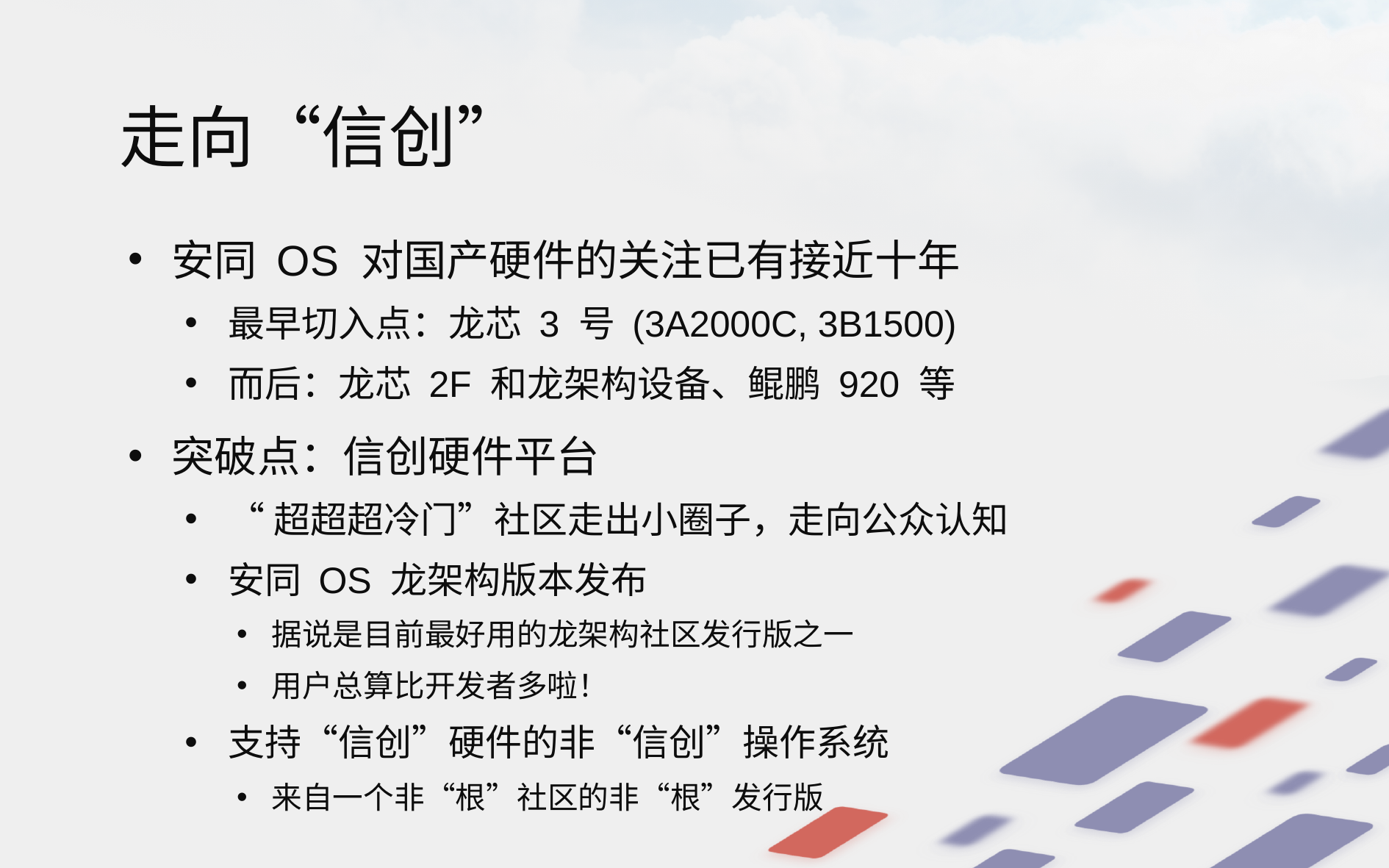

# 走向“信创”
安同 OS 对国产硬件的关注已有接近十年
最早切入点：龙芯 3 号 (3A2000C, 3B1500)
而后：龙芯 2F 和龙架构设备、鲲鹏 920 等
突破点：信创硬件平台
“超超超冷门”社区走出小圈子，走向公众认知
安同 OS 龙架构版本发布
据说是目前最好用的龙架构社区发行版之一
用户总算比开发者多啦！
支持“信创”硬件的非“信创”操作系统
来自一个非“根”社区的非“根”发行版